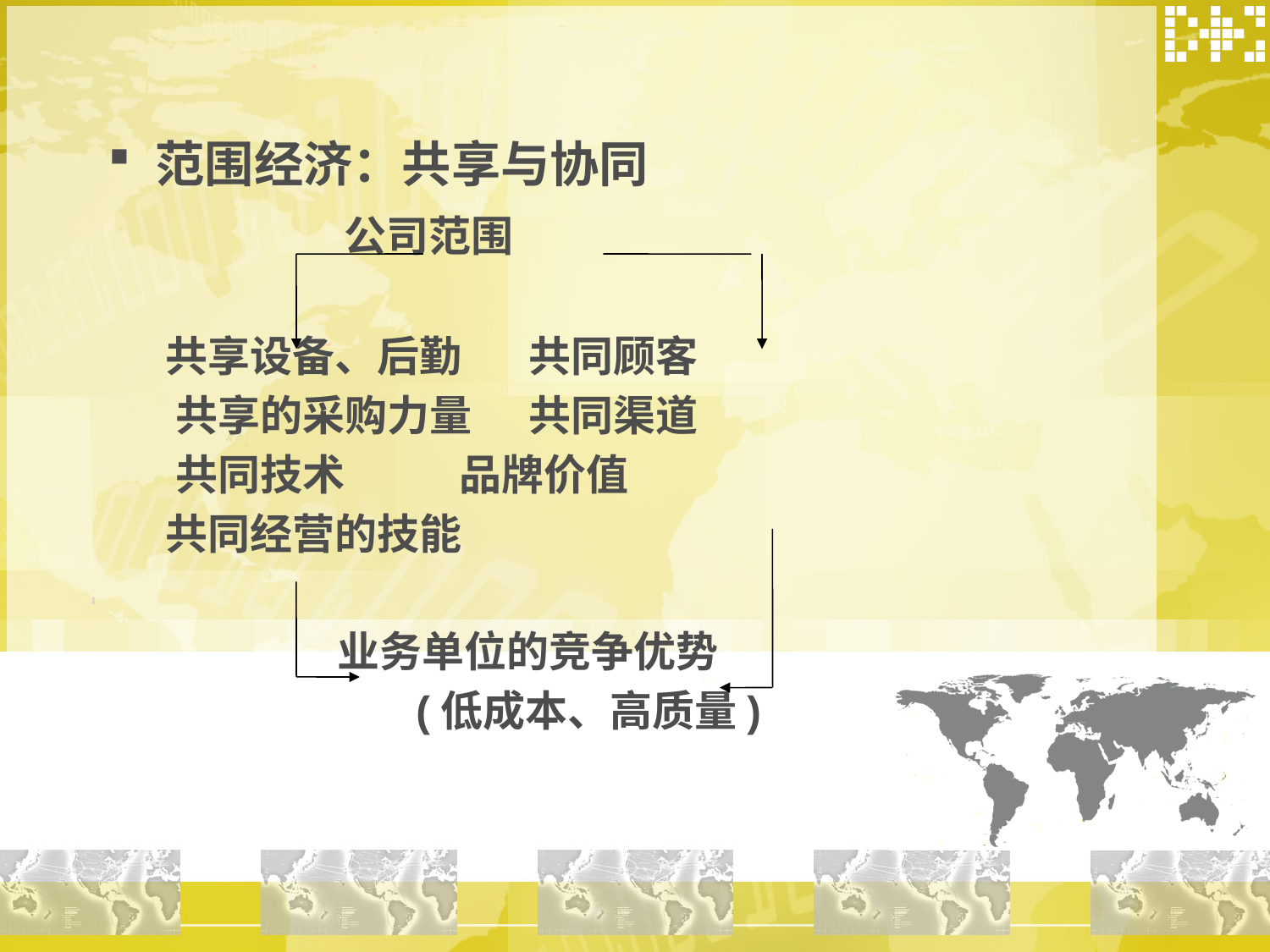

范围经济：共享与协同
                    公司范围

     共享设备、后勤       共同顾客
      共享的采购力量      共同渠道
      共同技术            品牌价值
     共同经营的技能

                       业务单位的竞争优势
                          (低成本、高质量)

75